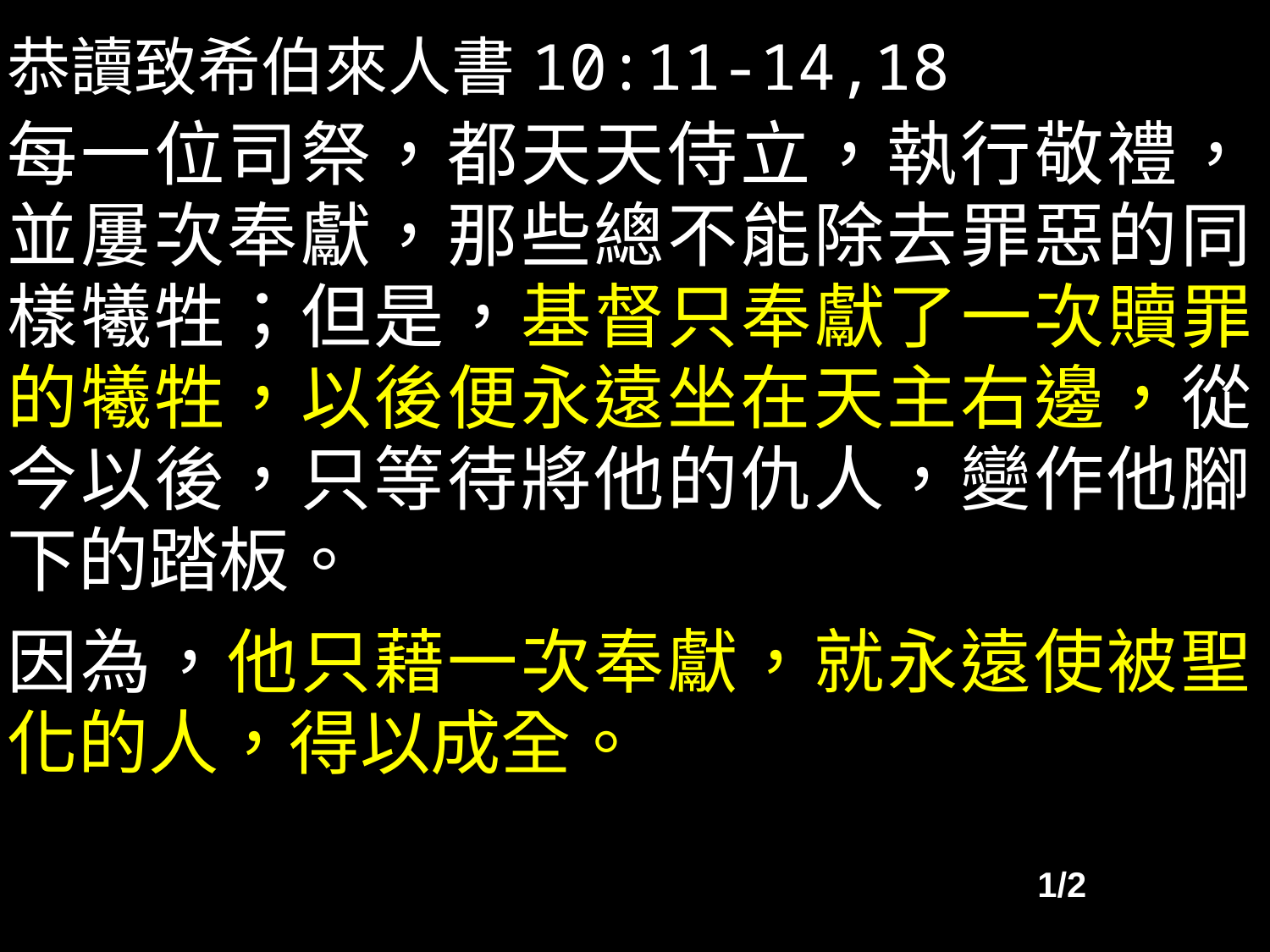

恭讀致希伯來人書10:11-14,18
每一位司祭，都天天侍立，執行敬禮，並屢次奉獻，那些總不能除去罪惡的同樣犧牲；但是，基督只奉獻了一次贖罪的犧牲，以後便永遠坐在天主右邊，從今以後，只等待將他的仇人，變作他腳下的踏板。
因為，他只藉一次奉獻，就永遠使被聖化的人，得以成全。
1/2